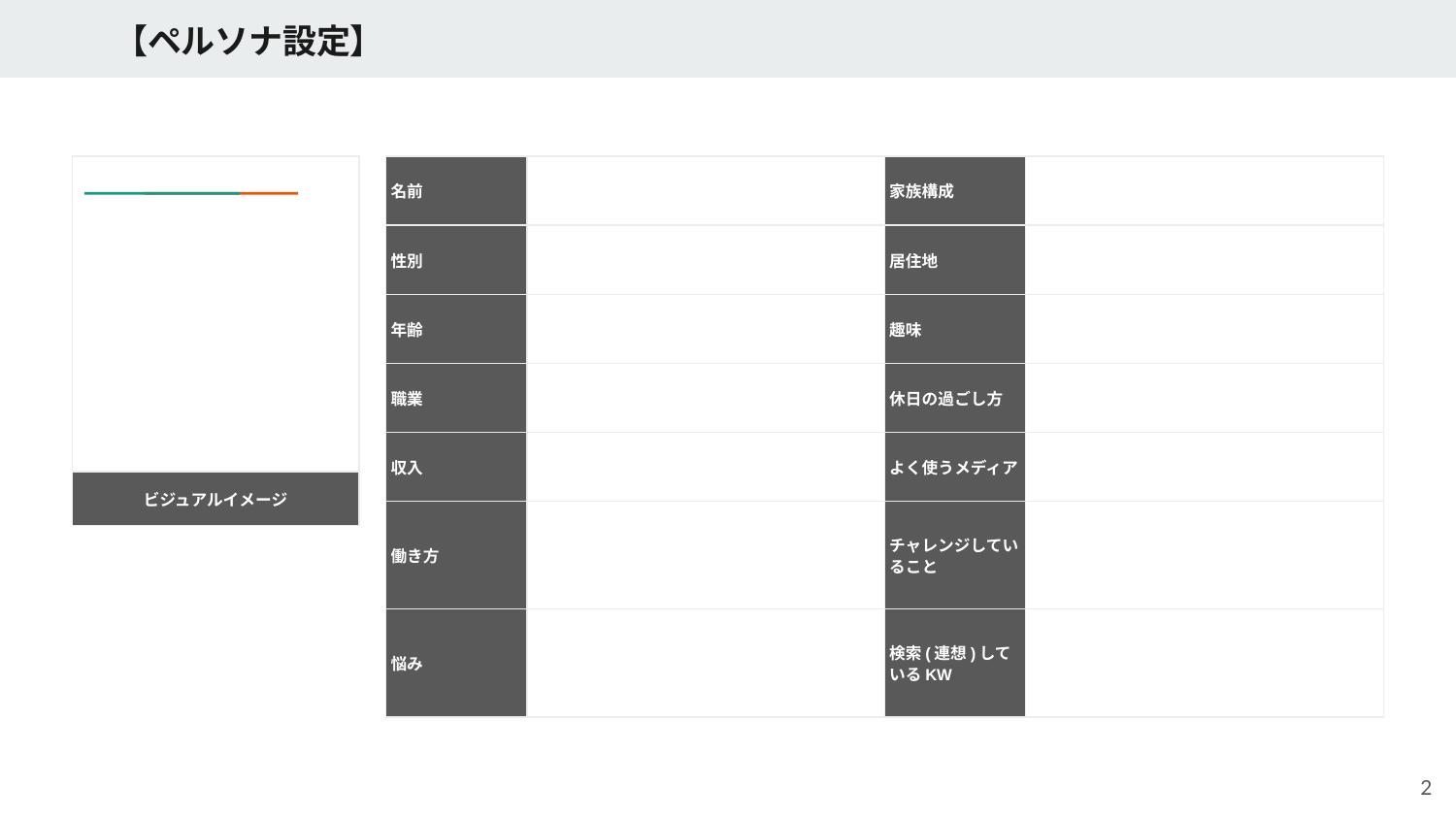

# 【ペルソナ設定】
| 名前 |  | 家族構成 |  |
| --- | --- | --- | --- |
| 性別 |  | 居住地 |  |
| 年齢 |  | 趣味 |  |
| 職業 |  | 休日の過ごし方 |  |
| 収入 |  | よく使うメディア |  |
| 働き方 |  | チャレンジしていること |  |
| 悩み |  | 検索(連想)しているKW |  |
|  |
| --- |
| ビジュアルイメージ |
2